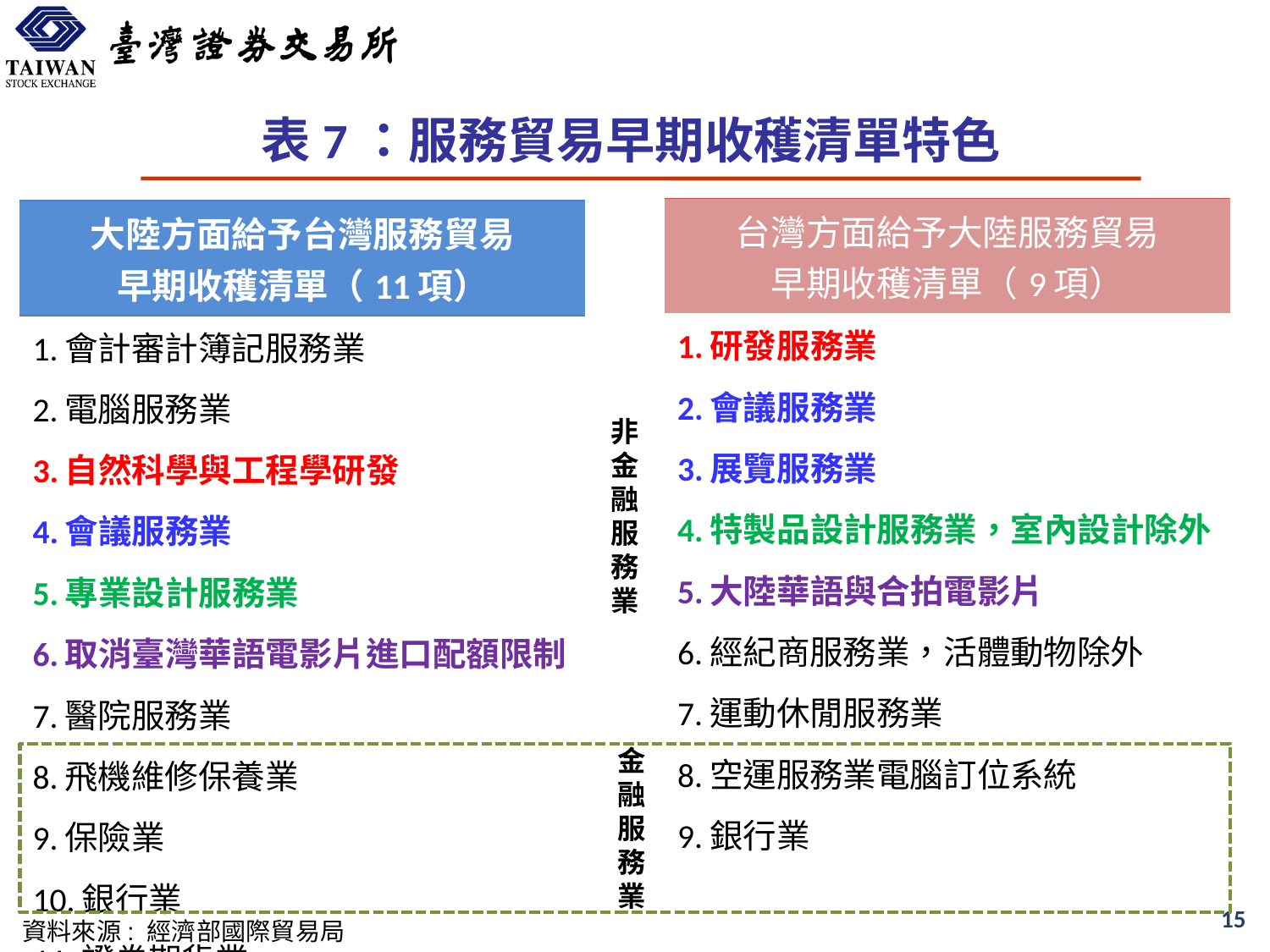

# 表7：服務貿易早期收穫清單特色
| 台灣方面給予大陸服務貿易 早期收穫清單（9項） |
| --- |
| 1.研發服務業 |
| 2.會議服務業 |
| 3.展覽服務業 |
| 4.特製品設計服務業，室內設計除外 |
| 5.大陸華語與合拍電影片 |
| 6.經紀商服務業，活體動物除外 |
| 7.運動休閒服務業 |
| 8.空運服務業電腦訂位系統 |
| 9.銀行業 |
|  |
|  |
| 大陸方面給予台灣服務貿易 早期收穫清單（11項） |
| --- |
| 1.會計審計簿記服務業 |
| 2.電腦服務業 |
| 3.自然科學與工程學研發 |
| 4.會議服務業 |
| 5.專業設計服務業 |
| 6.取消臺灣華語電影片進口配額限制 |
| 7.醫院服務業 |
| 8.飛機維修保養業 |
| 9.保險業 |
| 10.銀行業 |
| 11.證券期貨業 |
非金融服務業
金融服務業

15
資料來源: 經濟部國際貿易局